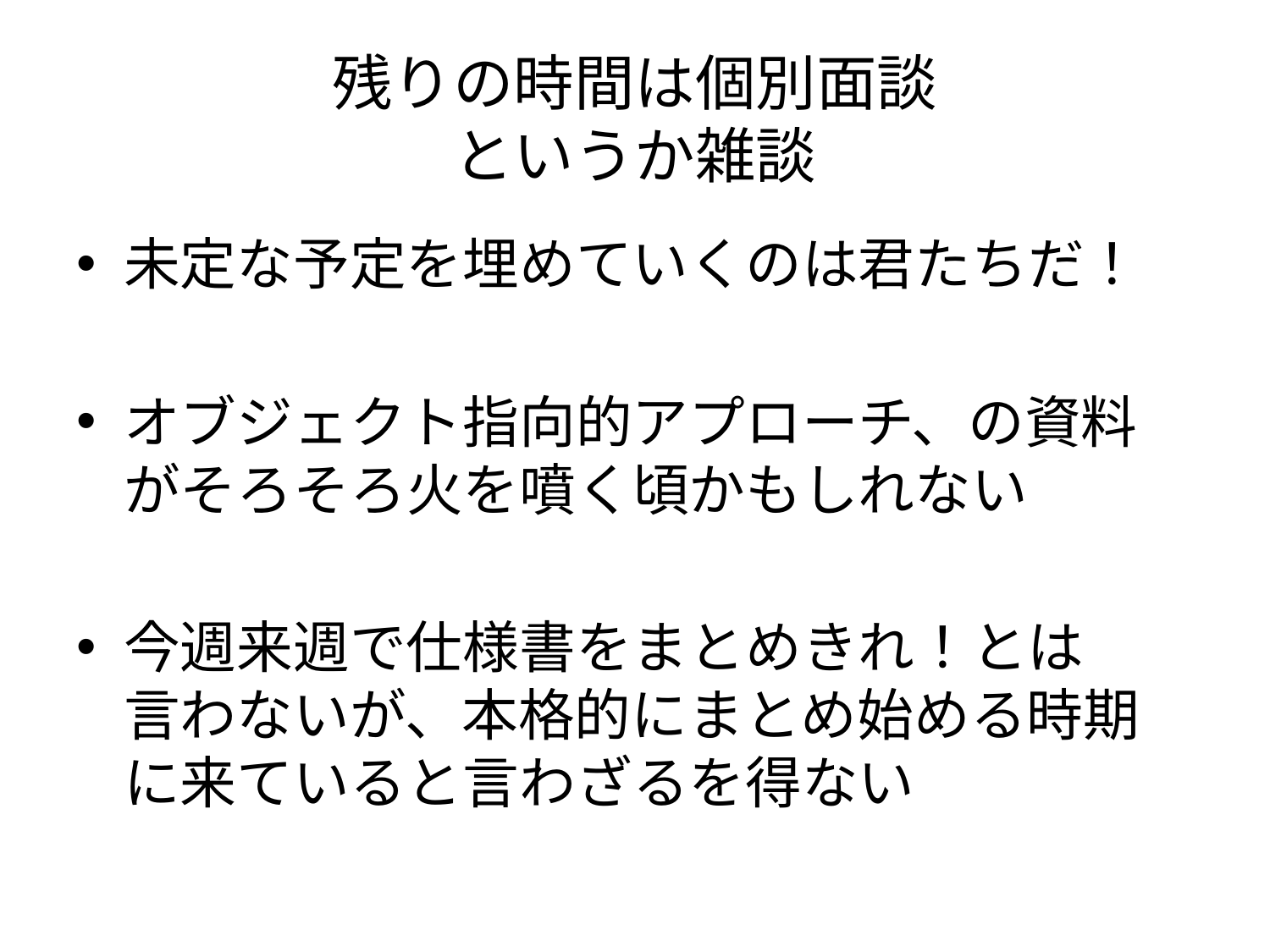

# 残りの時間は個別面談 というか雑談
未定な予定を埋めていくのは君たちだ！

オブジェクト指向的アプローチ、の資料がそろそろ火を噴く頃かもしれない

今週来週で仕様書をまとめきれ！とは
言わないが、本格的にまとめ始める時期
に来ていると言わざるを得ない